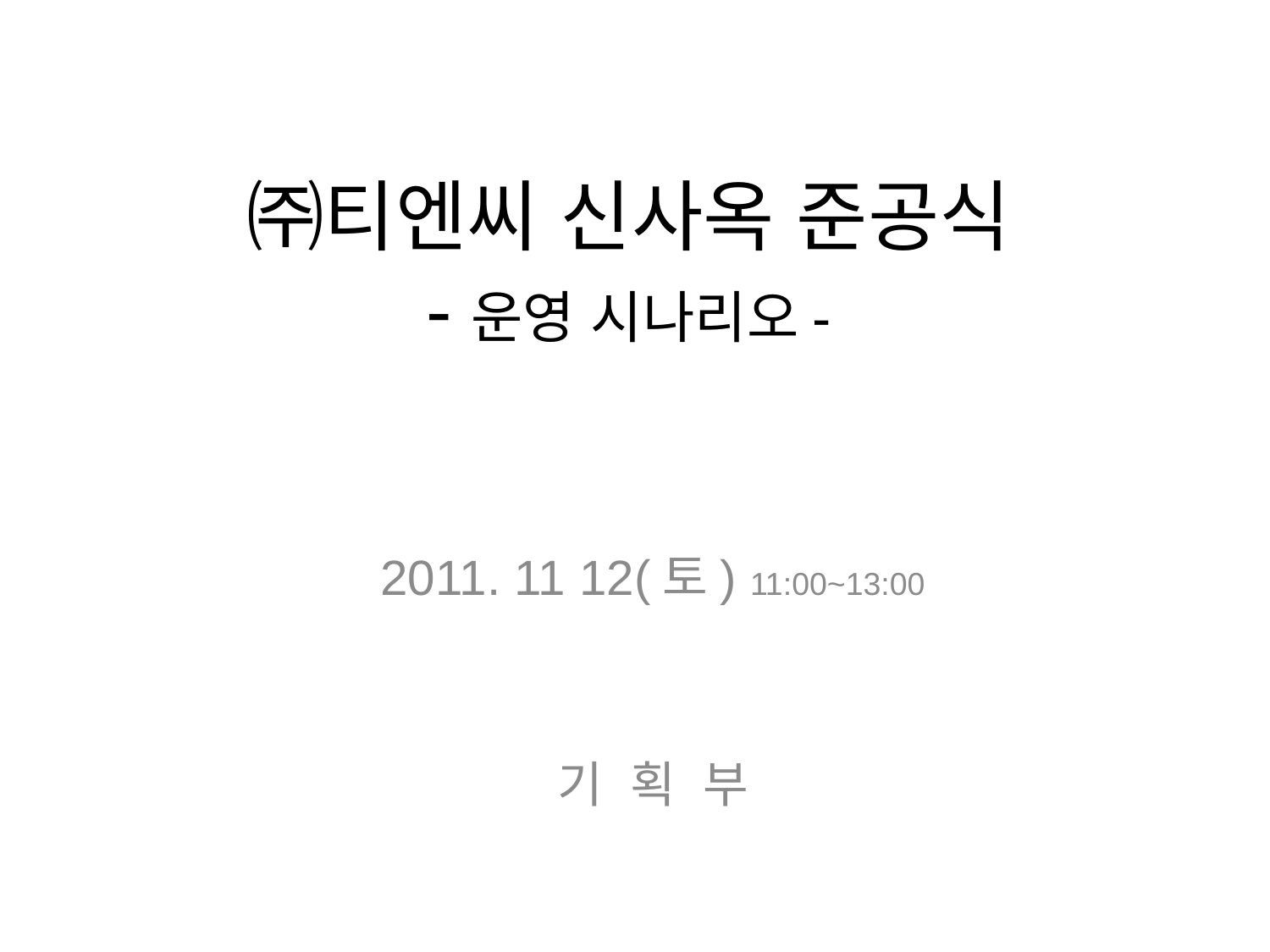

# ㈜티엔씨 신사옥 준공식 -운영 시나리오-
2011. 11 12(토) 11:00~13:00

기  획  부